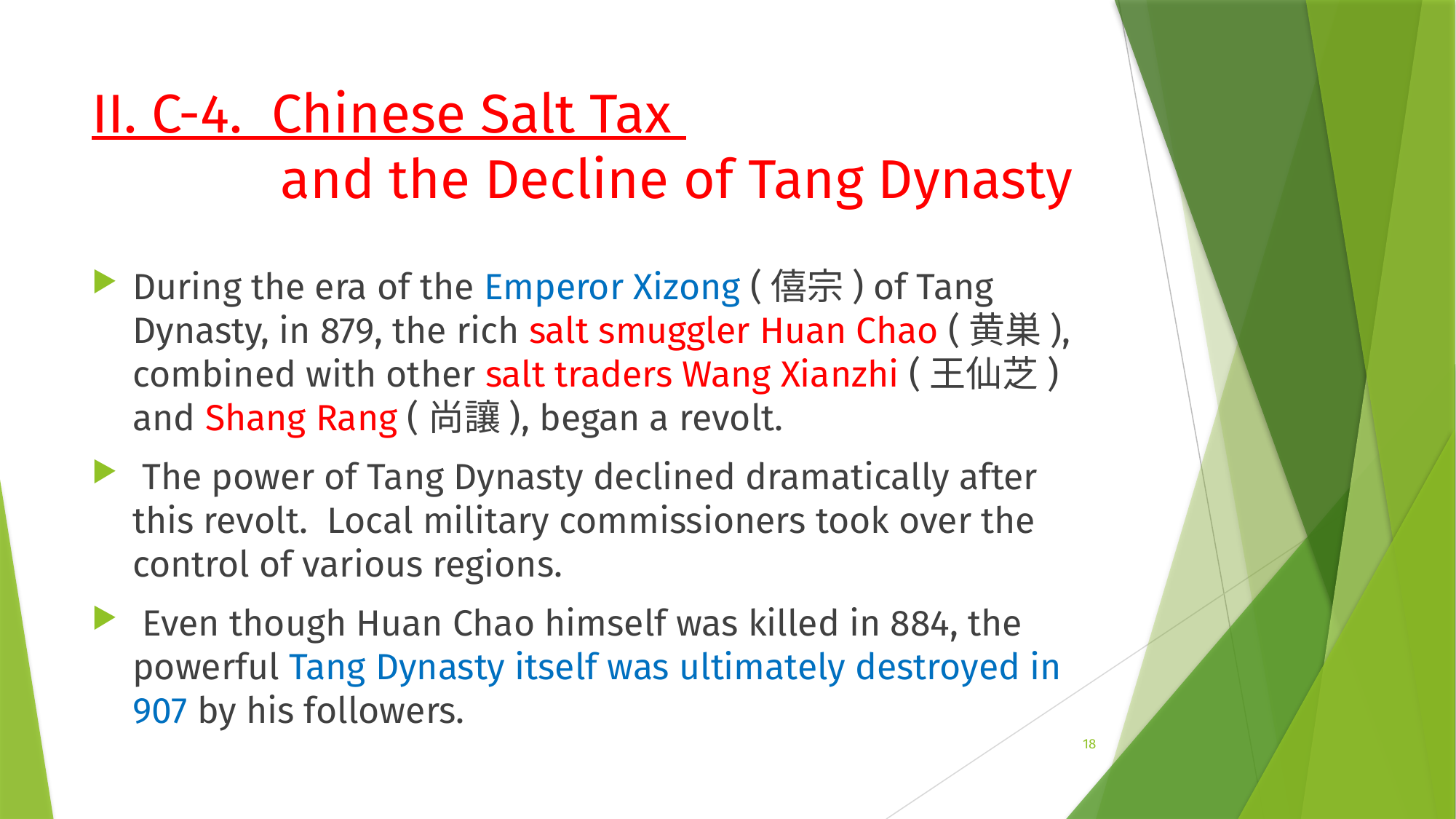

# II. C-4.  Chinese Salt Tax and the Decline of Tang Dynasty
During the era of the Emperor Xizong (僖宗) of Tang Dynasty, in 879, the rich salt smuggler Huan Chao (黄巣), combined with other salt traders Wang Xianzhi (王仙芝) and Shang Rang (尚讓), began a revolt.
 The power of Tang Dynasty declined dramatically after this revolt.  Local military commissioners took over the control of various regions.
 Even though Huan Chao himself was killed in 884, the powerful Tang Dynasty itself was ultimately destroyed in 907 by his followers.

18